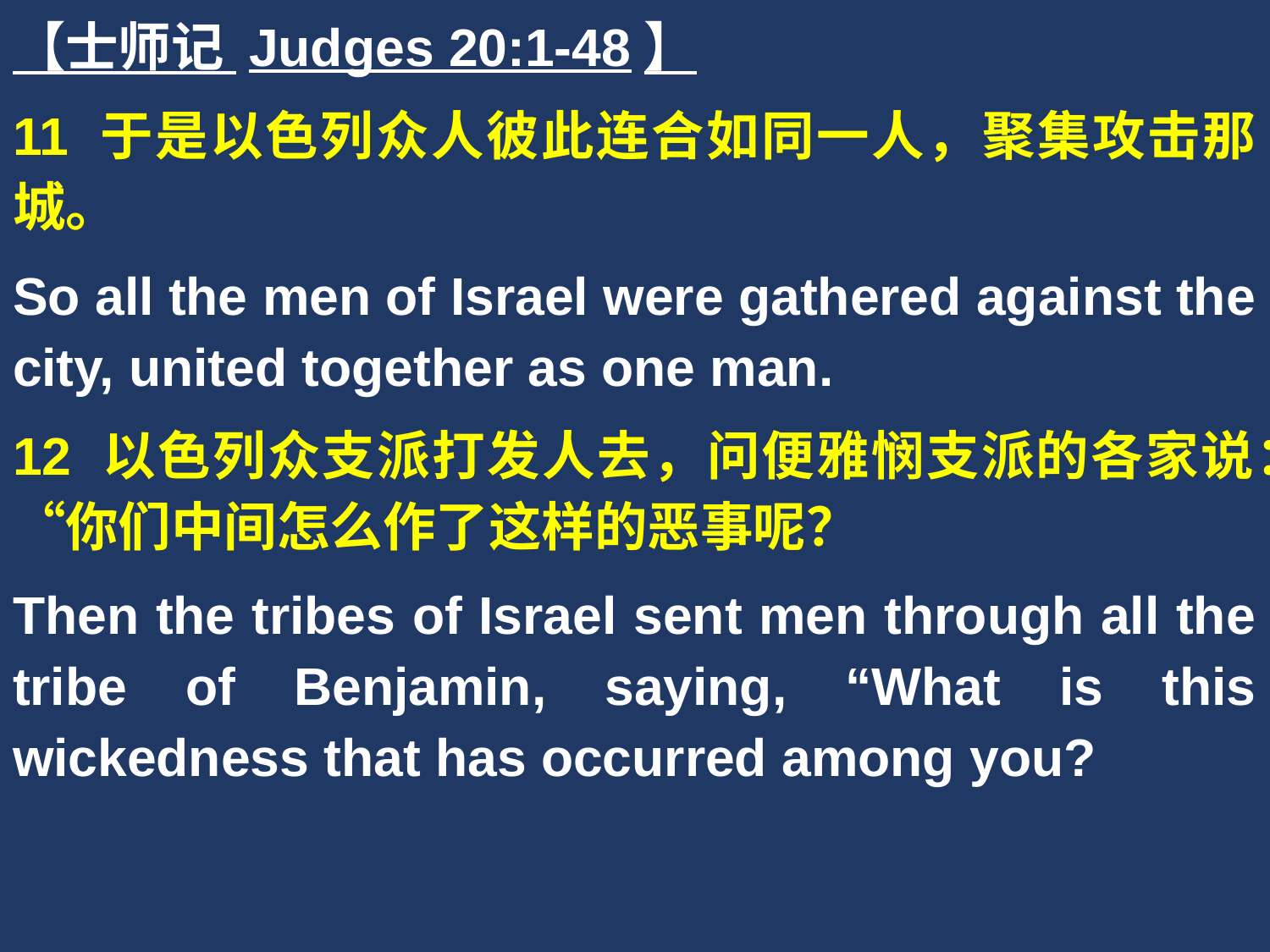

【士师记 Judges 20:1-48】
11 于是以色列众人彼此连合如同一人，聚集攻击那城。
So all the men of Israel were gathered against the city, united together as one man.
12 以色列众支派打发人去，问便雅悯支派的各家说：“你们中间怎么作了这样的恶事呢？
Then the tribes of Israel sent men through all the tribe of Benjamin, saying, “What is this wickedness that has occurred among you?